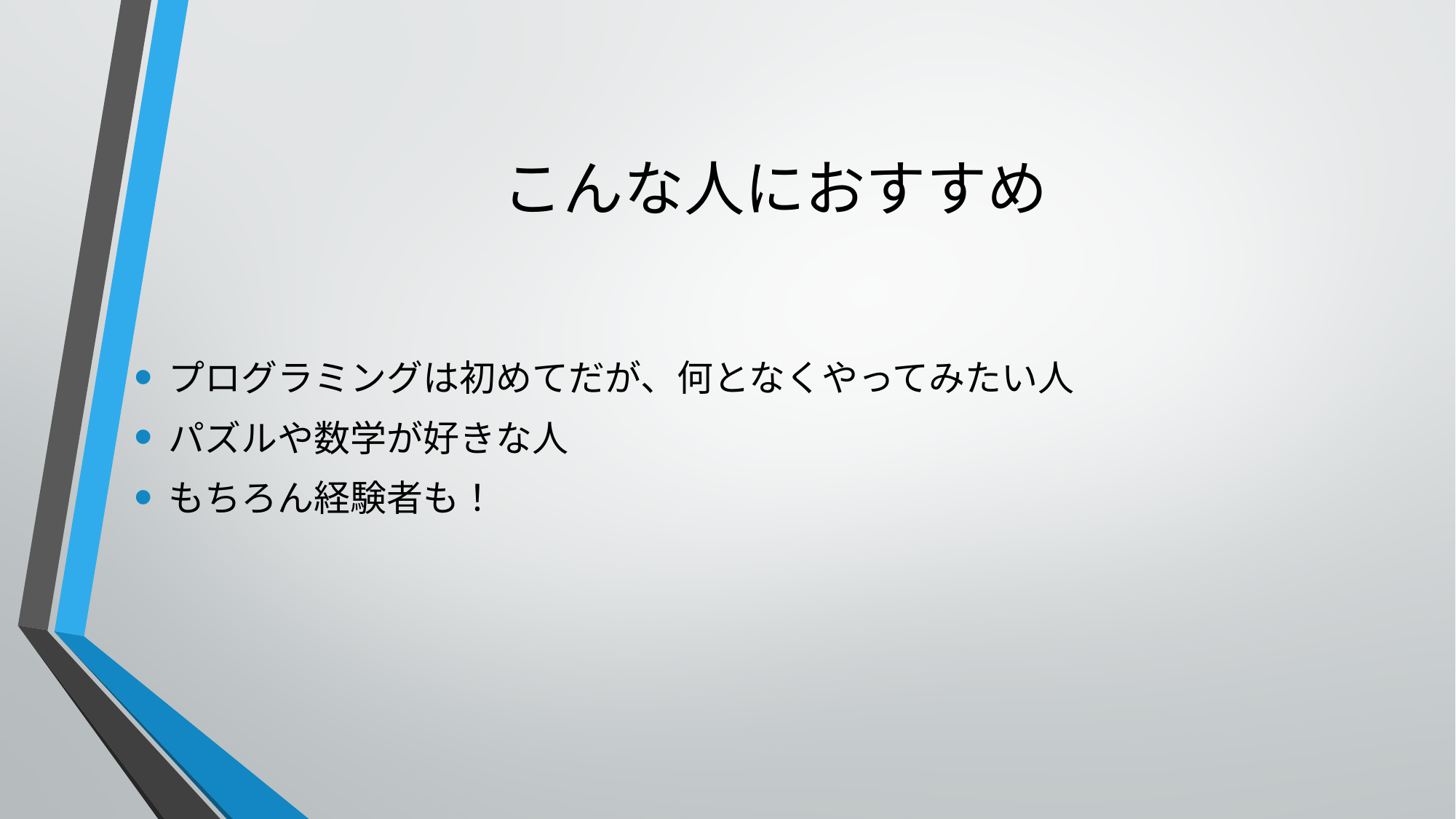

# こんな人におすすめ
プログラミングは初めてだが、何となくやってみたい人
パズルや数学が好きな人
もちろん経験者も！